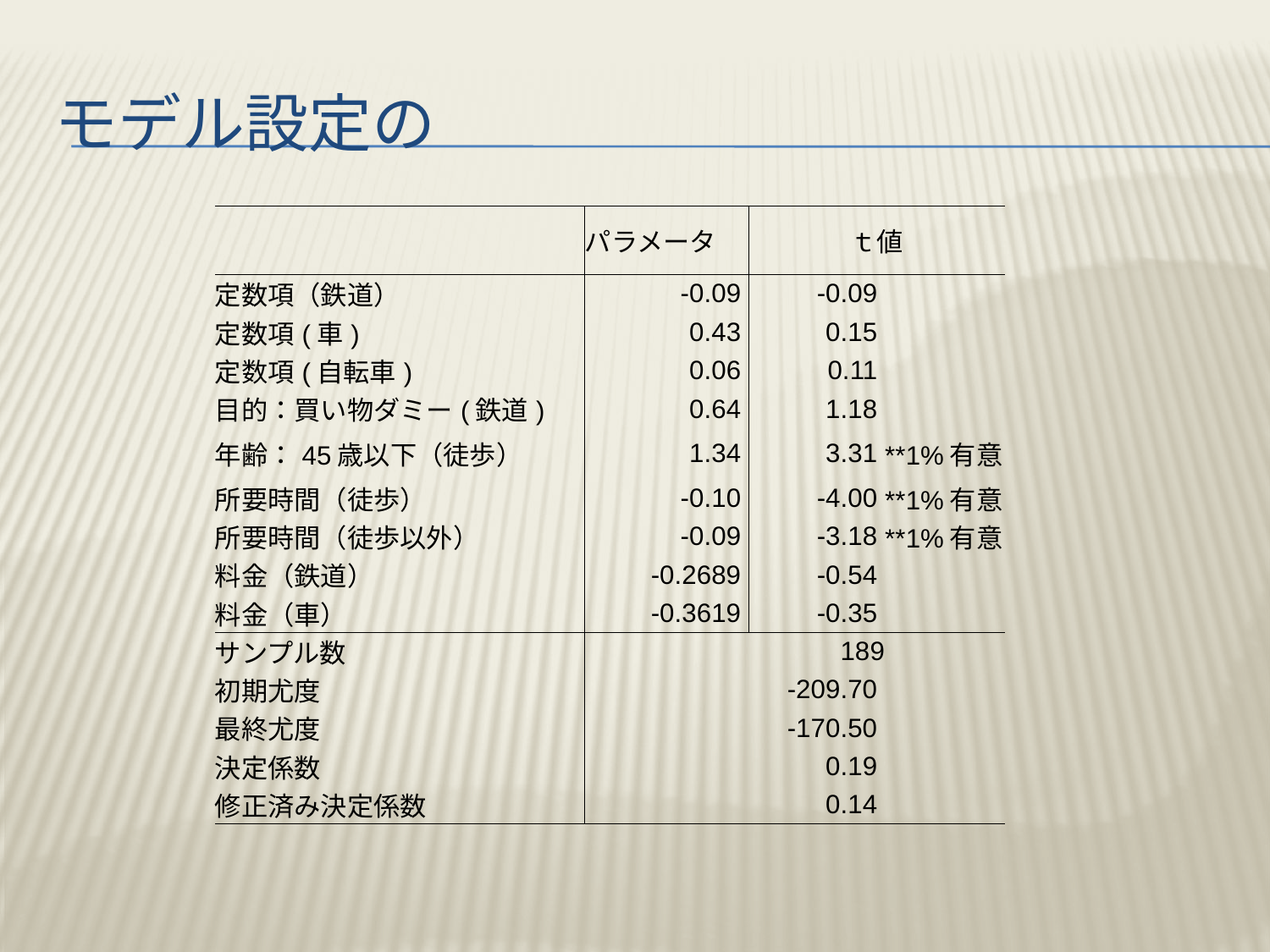

# モデル設定の
|  | パラメータ | ｔ値 |  |
| --- | --- | --- | --- |
| 定数項（鉄道） | -0.09 | -0.09 |  |
| 定数項(車) | 0.43 | 0.15 |  |
| 定数項(自転車) | 0.06 | 0.11 |  |
| 目的：買い物ダミー(鉄道) | 0.64 | 1.18 |  |
| 年齢：45歳以下（徒歩） | 1.34 | 3.31 | \*\*1%有意 |
| 所要時間（徒歩） | -0.10 | -4.00 | \*\*1%有意 |
| 所要時間（徒歩以外） | -0.09 | -3.18 | \*\*1%有意 |
| 料金（鉄道） | -0.2689 | -0.54 |  |
| 料金（車） | -0.3619 | -0.35 |  |
| サンプル数 |  | 189 |  |
| 初期尤度 |  | -209.70 |  |
| 最終尤度 |  | -170.50 |  |
| 決定係数 |  | 0.19 |  |
| 修正済み決定係数 |  | 0.14 |  |